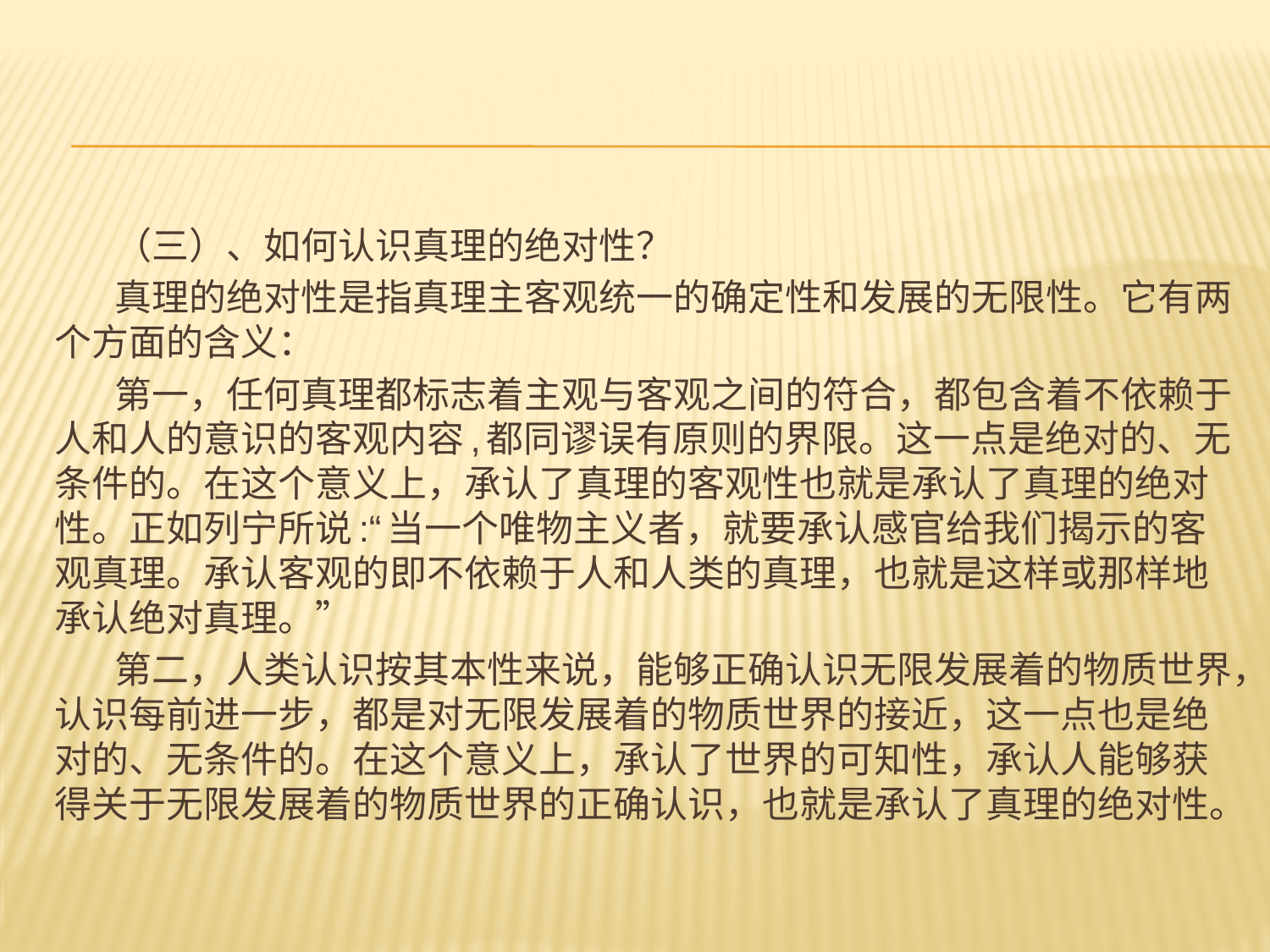

#
（三）、如何认识真理的绝对性？
真理的绝对性是指真理主客观统一的确定性和发展的无限性。它有两个方面的含义：
第一，任何真理都标志着主观与客观之间的符合，都包含着不依赖于人和人的意识的客观内容,都同谬误有原则的界限。这一点是绝对的、无条件的。在这个意义上，承认了真理的客观性也就是承认了真理的绝对性。正如列宁所说:“当一个唯物主义者，就要承认感官给我们揭示的客观真理。承认客观的即不依赖于人和人类的真理，也就是这样或那样地承认绝对真理。”
第二，人类认识按其本性来说，能够正确认识无限发展着的物质世界，认识每前进一步，都是对无限发展着的物质世界的接近，这一点也是绝对的、无条件的。在这个意义上，承认了世界的可知性，承认人能够获得关于无限发展着的物质世界的正确认识，也就是承认了真理的绝对性。